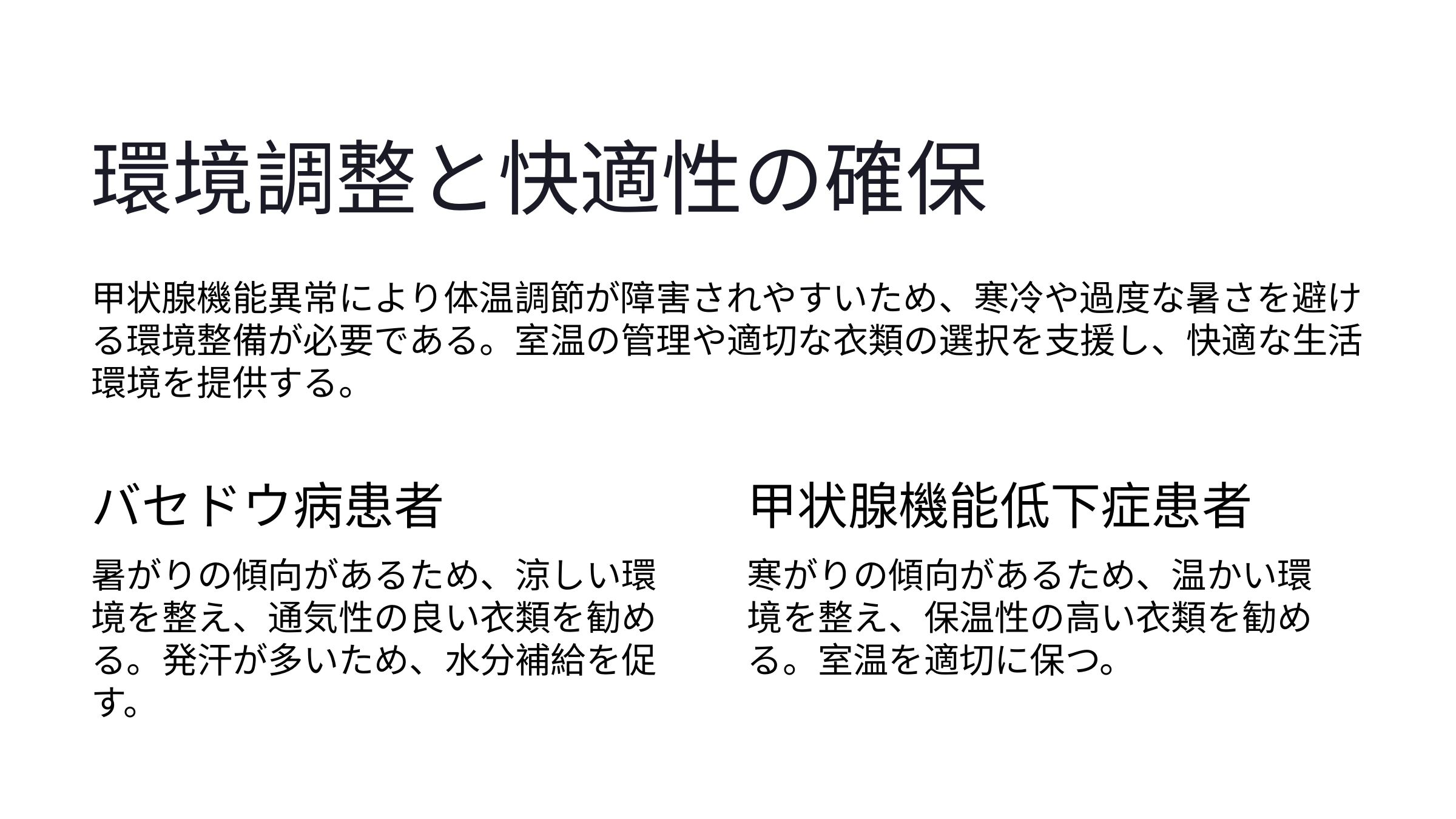

環境調整と快適性の確保
甲状腺機能異常により体温調節が障害されやすいため、寒冷や過度な暑さを避ける環境整備が必要である。室温の管理や適切な衣類の選択を支援し、快適な生活環境を提供する。
バセドウ病患者
甲状腺機能低下症患者
暑がりの傾向があるため、涼しい環境を整え、通気性の良い衣類を勧める。発汗が多いため、水分補給を促す。
寒がりの傾向があるため、温かい環境を整え、保温性の高い衣類を勧める。室温を適切に保つ。